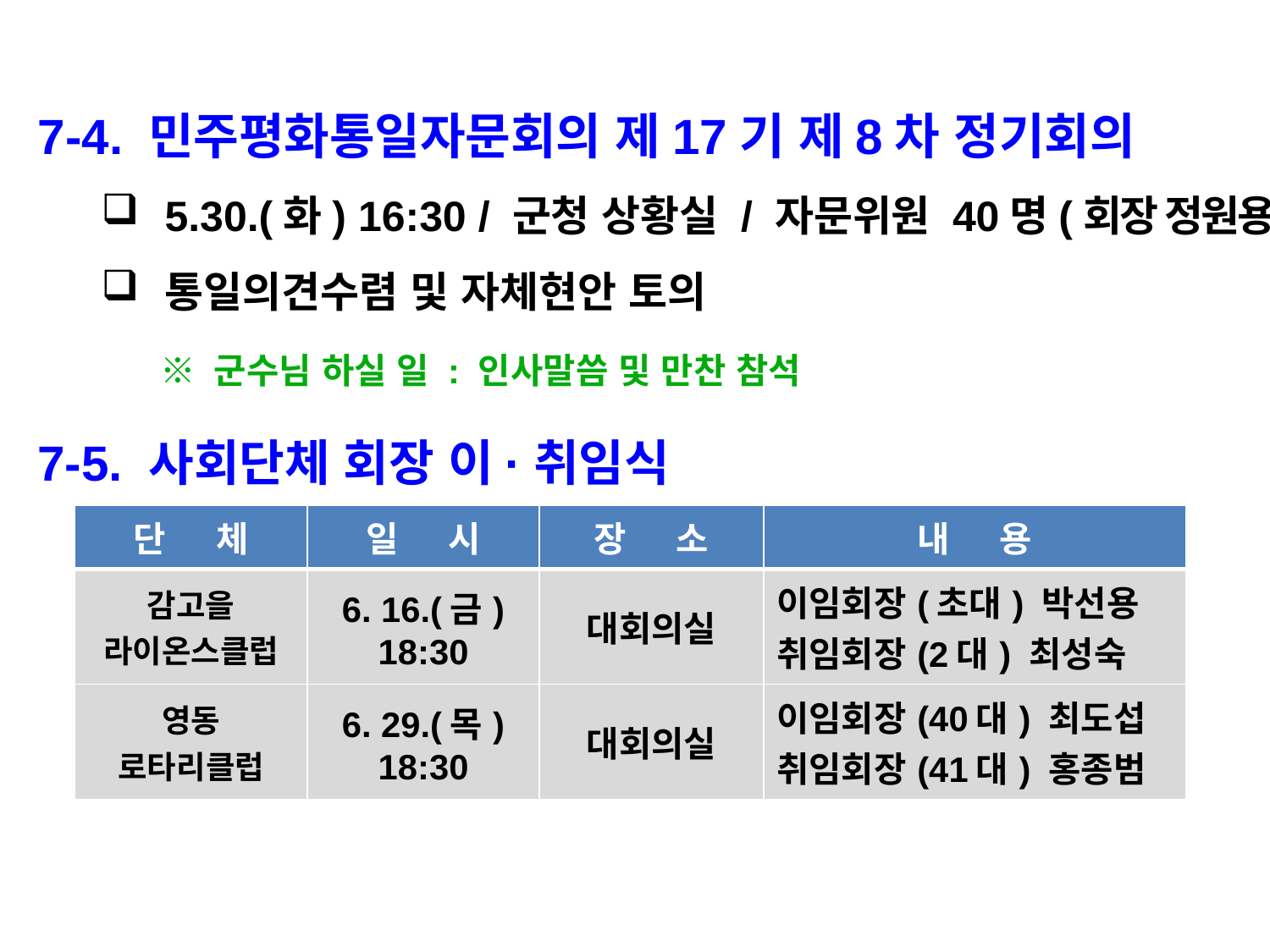

7-4. 민주평화통일자문회의 제17기 제8차 정기회의
5.30.(화) 16:30 / 군청 상황실 / 자문위원 40명(회장 정원용)
통일의견수렴 및 자체현안 토의
     ※ 군수님 하실 일 : 인사말씀 및 만찬 참석

7-5. 사회단체 회장 이·취임식

| 단 체 | 일 시 | 장 소 | 내 용 |
| --- | --- | --- | --- |
| 감고을 라이온스클럽 | 6. 16.(금) 18:30 | 대회의실 | 이임회장(초대) 박선용 취임회장(2대) 최성숙 |
| 영동 로타리클럽 | 6. 29.(목) 18:30 | 대회의실 | 이임회장(40대) 최도섭 취임회장(41대) 홍종범 |